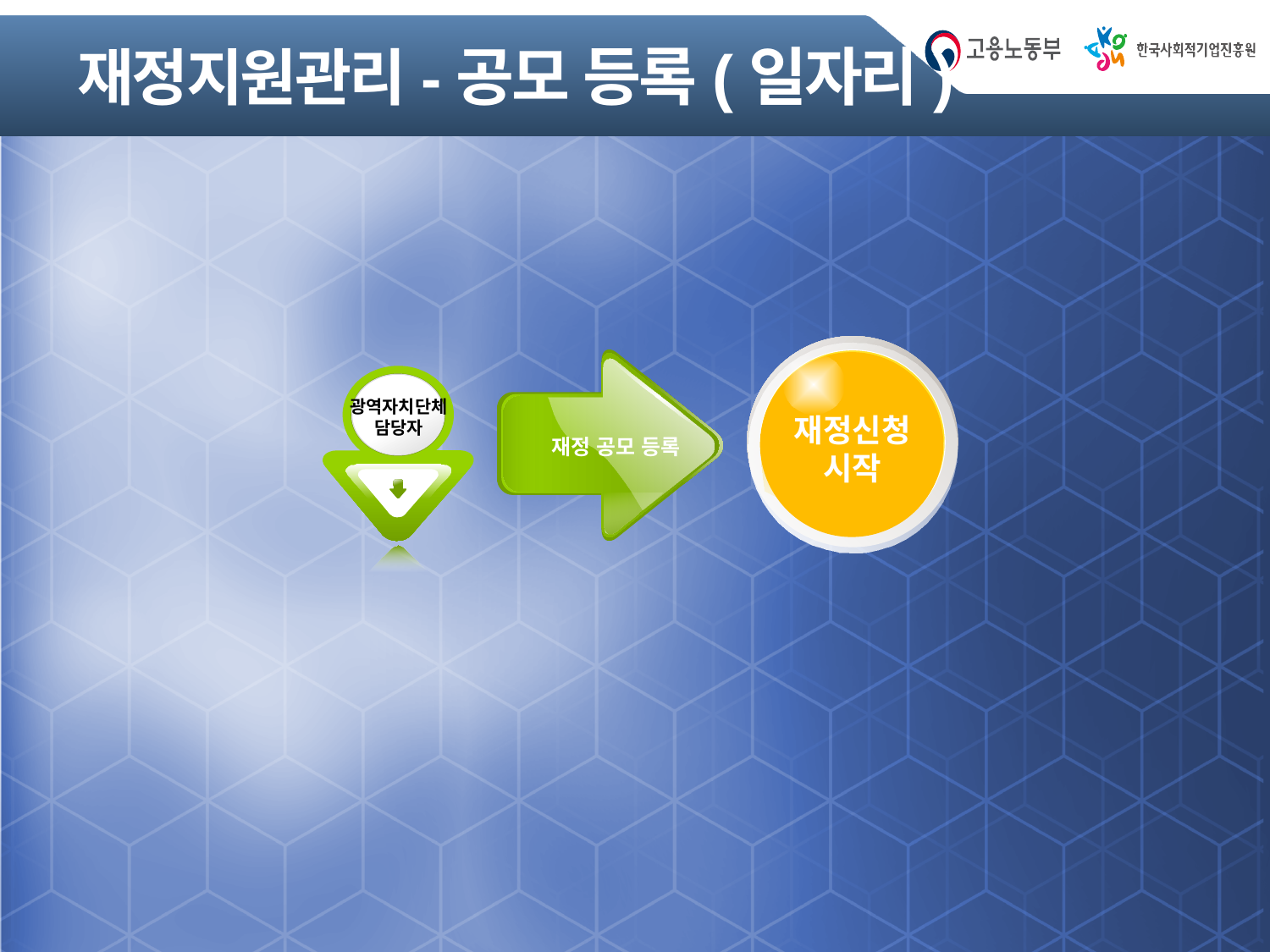

# 재정지원관리-공모 등록(일자리)

재정신청 시작

재정 공모 등록

광역자치단체
담당자